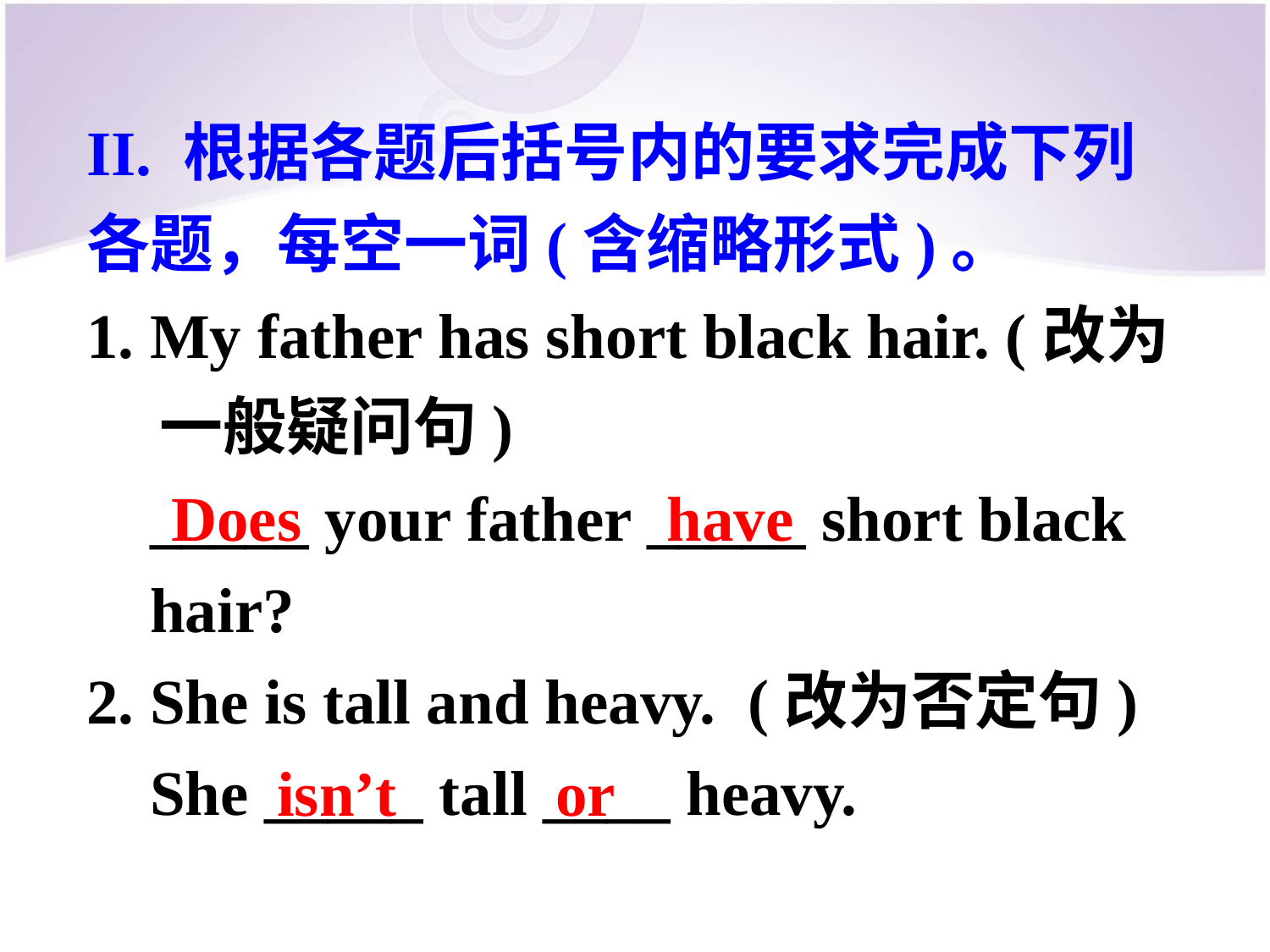

II. 根据各题后括号内的要求完成下列各题，每空一词(含缩略形式)。
1. My father has short black hair. (改为
    一般疑问句)
    _____ your father _____ short black
    hair?
2. She is tall and heavy.  (改为否定句)
    She _____ tall ____ heavy.
Does                       have
isn’t          or